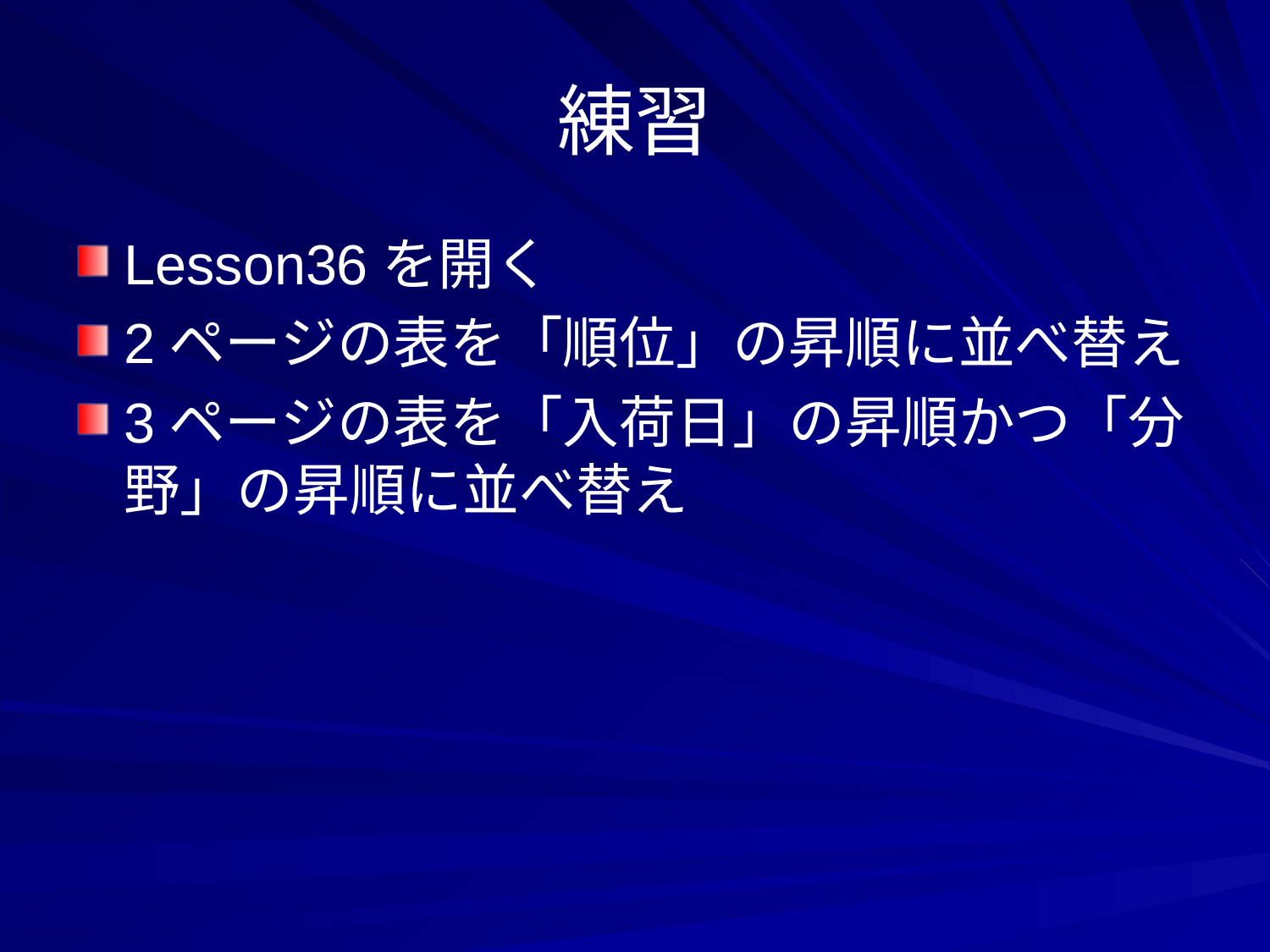

# 練習
Lesson36を開く
2ページの表を「順位」の昇順に並べ替え
3ページの表を「入荷日」の昇順かつ「分野」の昇順に並べ替え